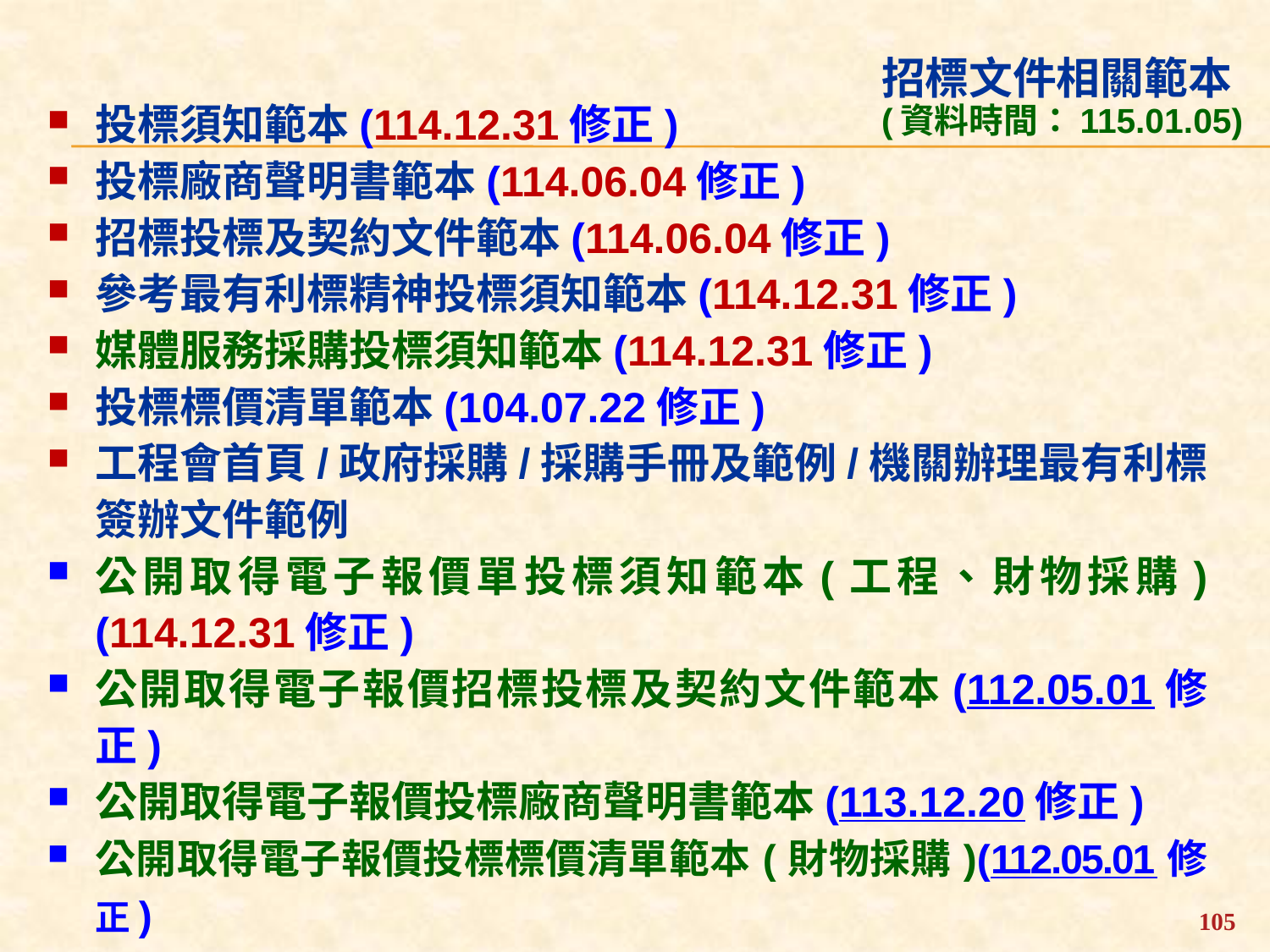

招標文件相關範本
(資料時間：115.01.05)
投標須知範本(114.12.31修正)
投標廠商聲明書範本(114.06.04修正)
招標投標及契約文件範本(114.06.04修正)
參考最有利標精神投標須知範本(114.12.31修正)
媒體服務採購投標須知範本(114.12.31修正)
投標標價清單範本(104.07.22修正)
工程會首頁/政府採購/採購手冊及範例/機關辦理最有利標簽辦文件範例
公開取得電子報價單投標須知範本(工程、財物採購)(114.12.31修正)
公開取得電子報價招標投標及契約文件範本(112.05.01修正)
公開取得電子報價投標廠商聲明書範本(113.12.20修正)
公開取得電子報價投標標價清單範本(財物採購)(112.05.01修正)
公開取得電子報價投標標價清單範本(工程採購)(112.05.01修正)
105